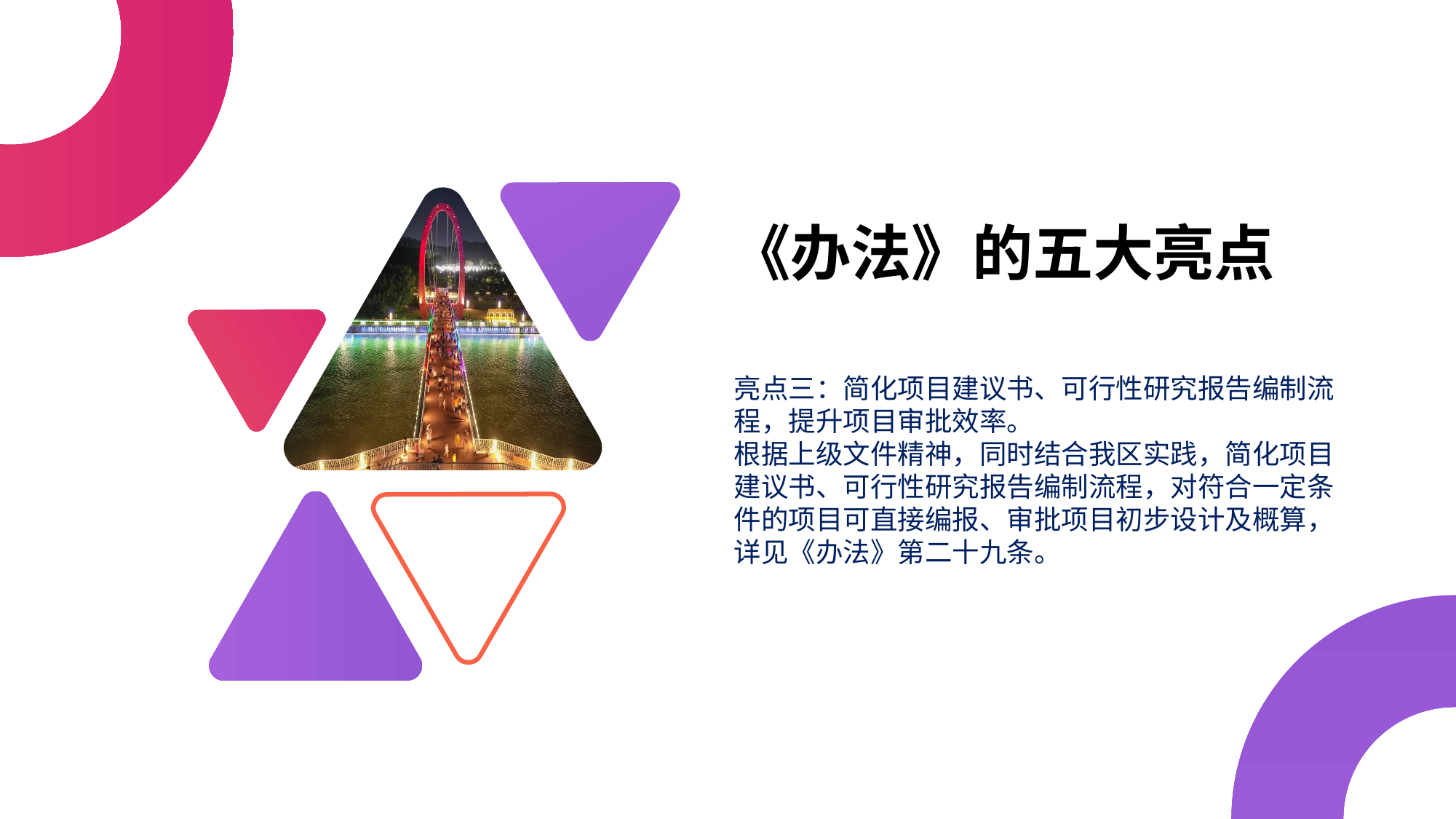

《办法》的五大亮点

亮点三：简化项目建议书、可行性研究报告编制流程，提升项目审批效率。
根据上级文件精神，同时结合我区实践，简化项目建议书、可行性研究报告编制流程，对符合一定条件的项目可直接编报、审批项目初步设计及概算，详见《办法》第二十九条。